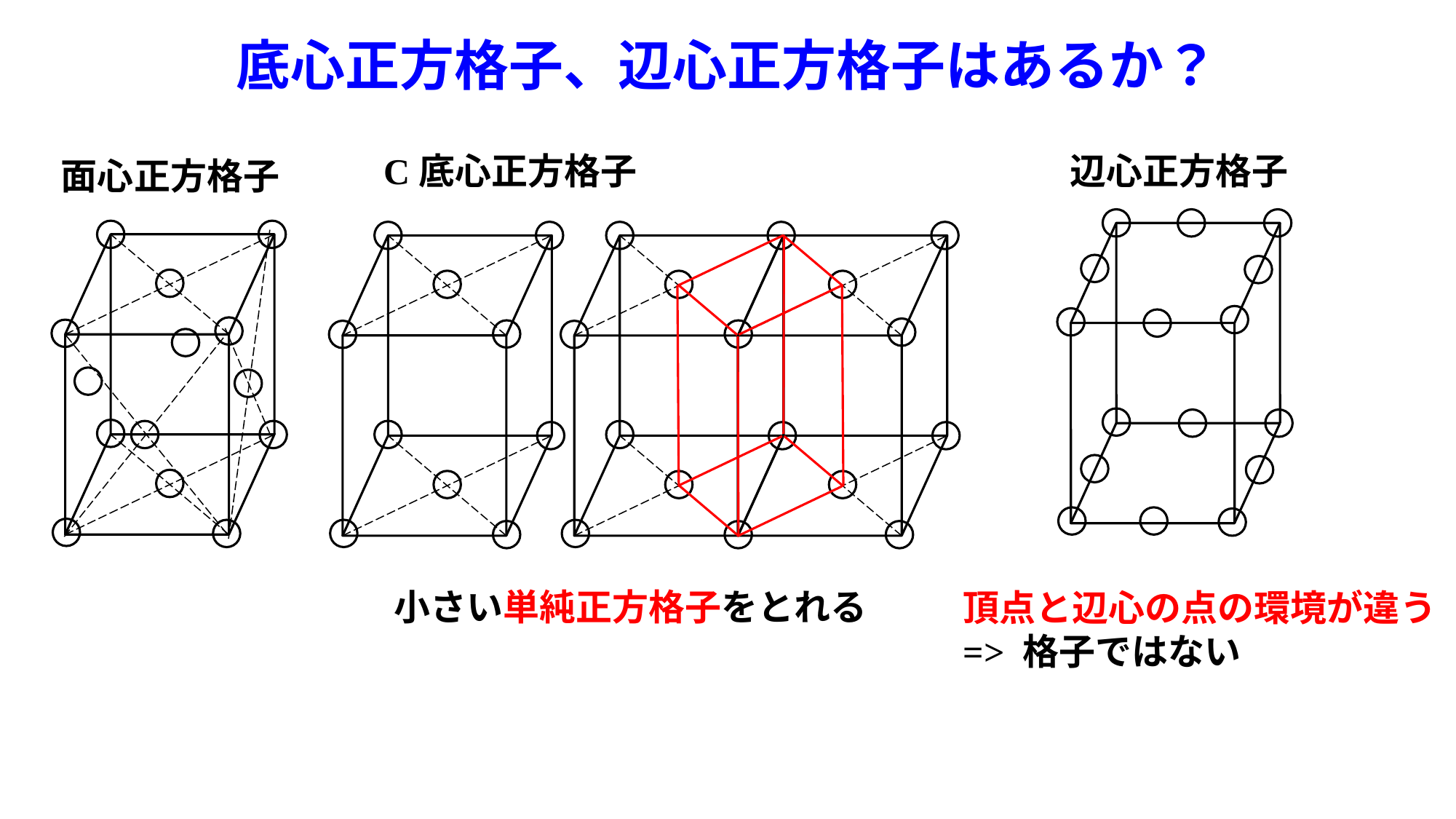

# 底心正方格子、辺心正方格子はあるか？
C底心正方格子
辺心正方格子
面心正方格子

小さい単純正方格子をとれる

頂点と辺心の点の環境が違う
=> 格子ではない